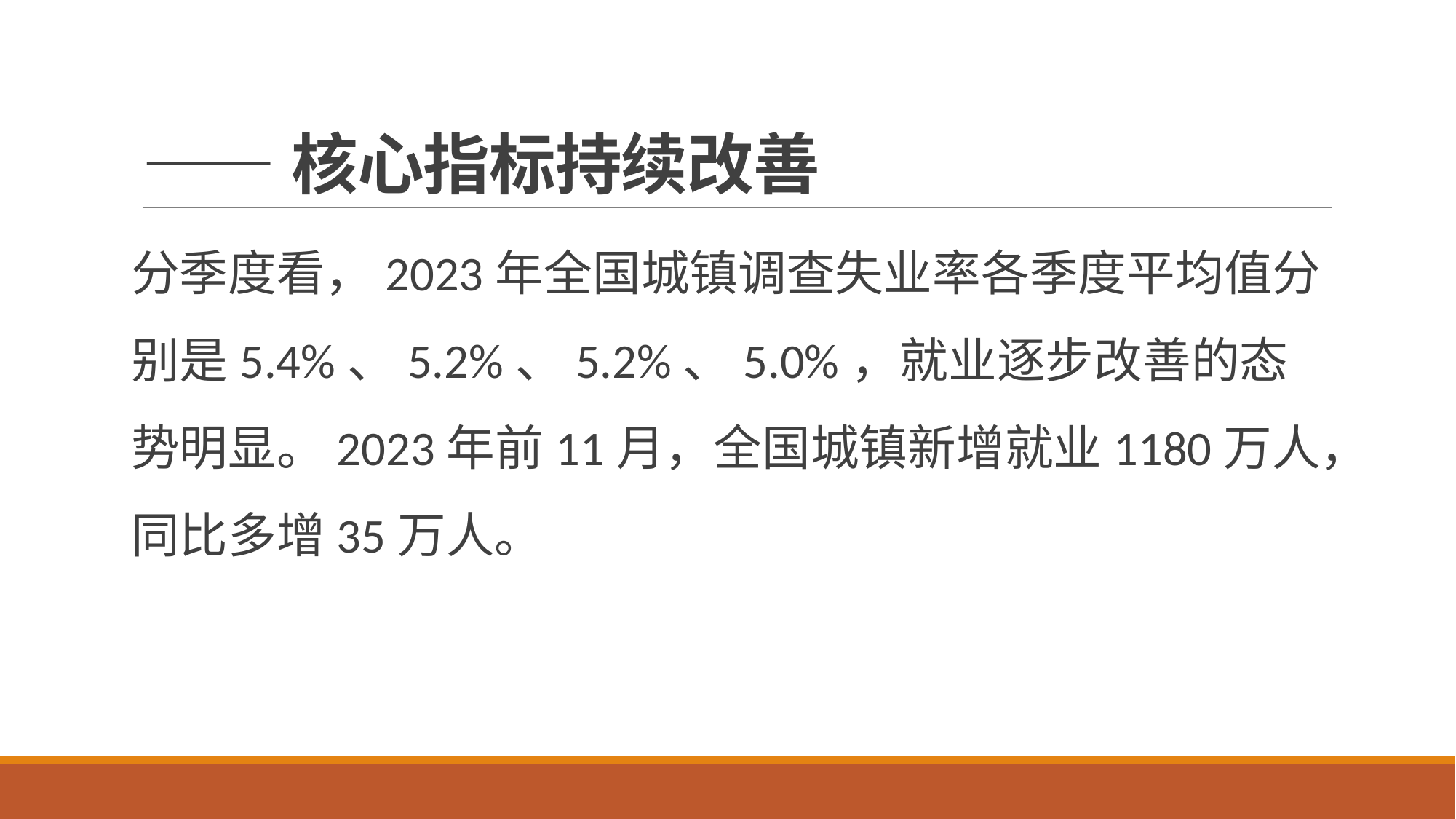

# ——核心指标持续改善
分季度看，2023年全国城镇调查失业率各季度平均值分别是5.4%、5.2%、5.2%、5.0%，就业逐步改善的态势明显。2023年前11月，全国城镇新增就业1180万人，同比多增35万人。